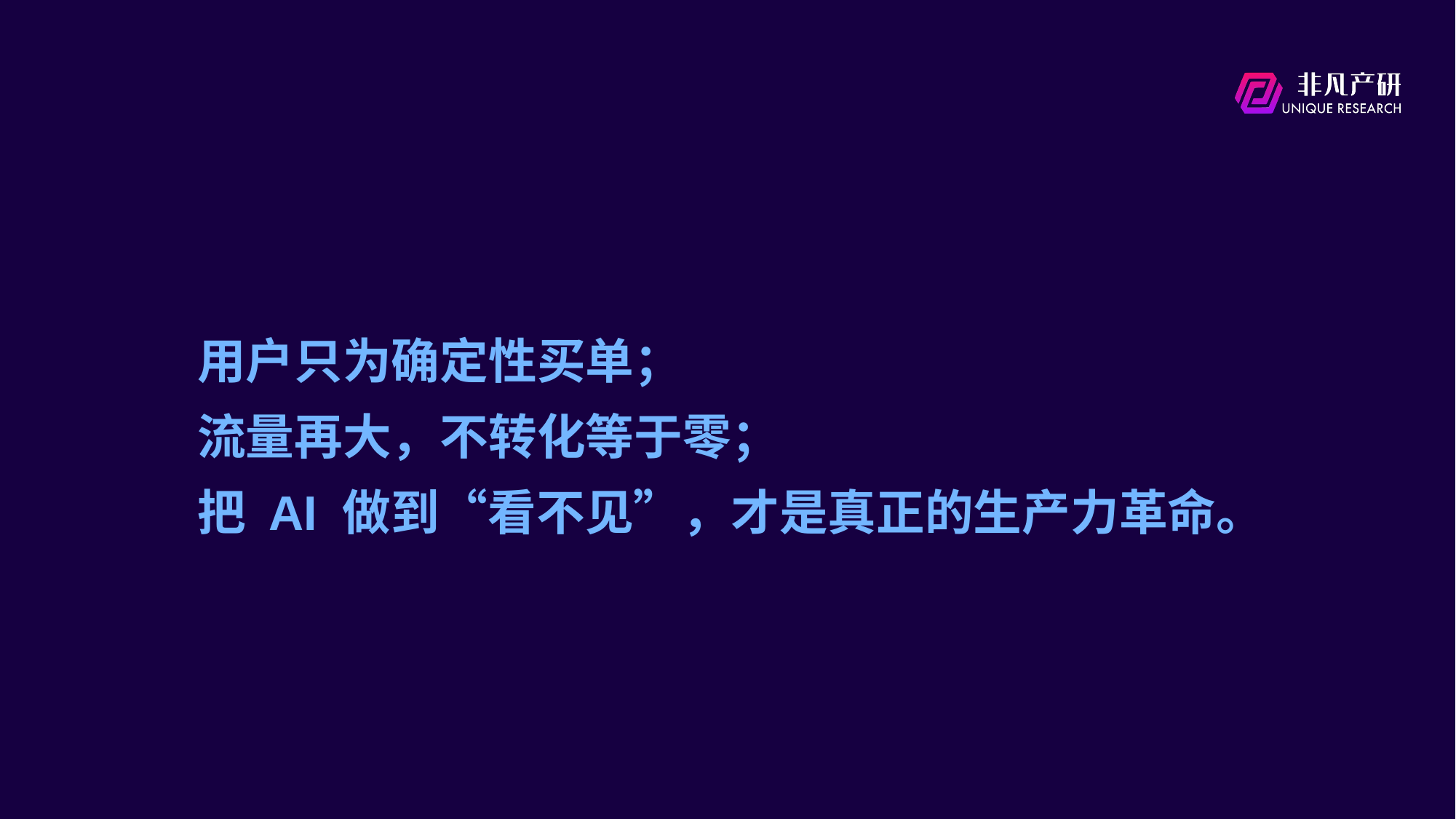

用户只为确定性买单；
流量再大，不转化等于零；
把 AI 做到“看不见”，才是真正的生产力革命。